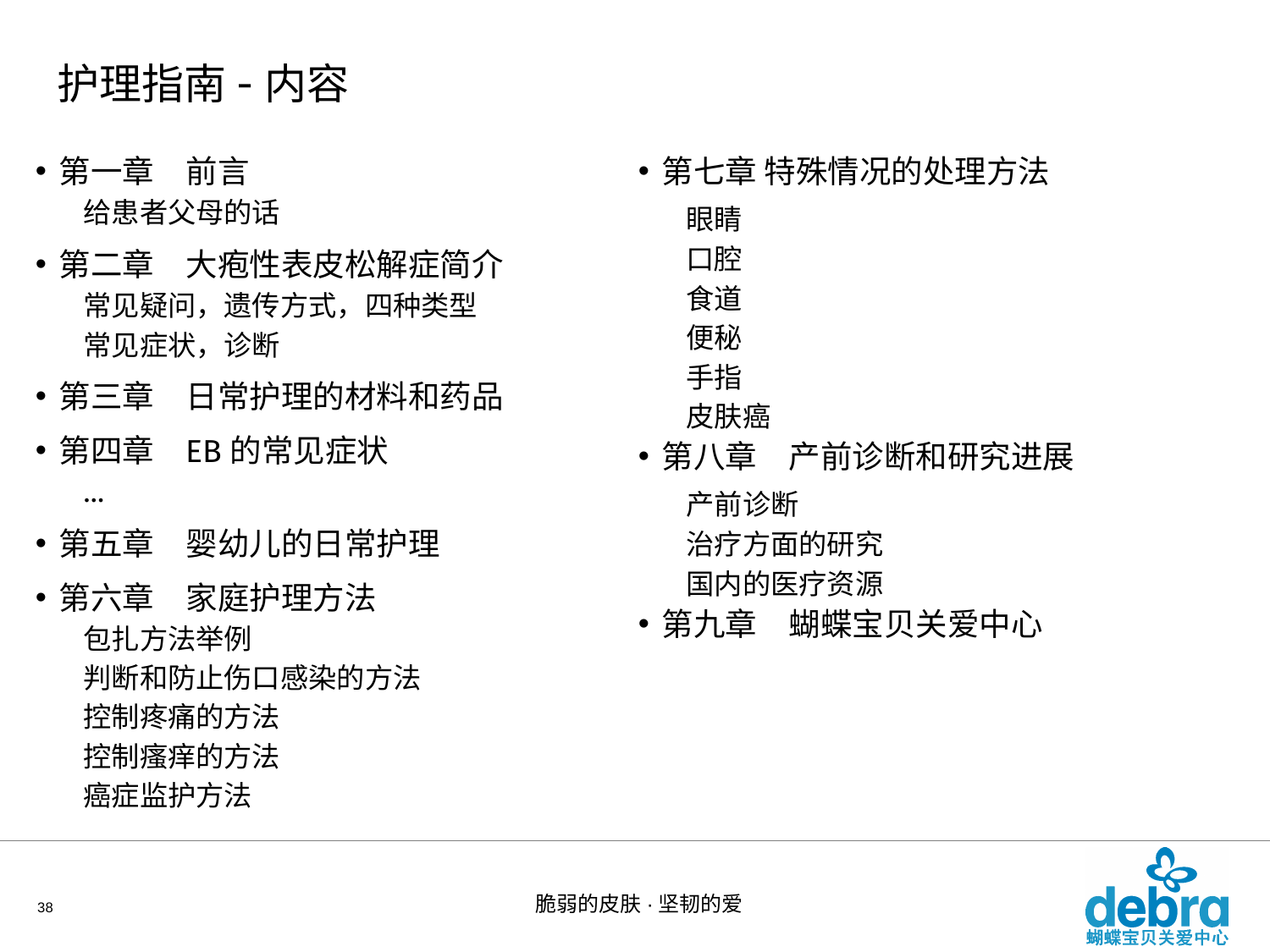

# 护理指南-内容
第一章	前言
给患者父母的话
第二章	大疱性表皮松解症简介
常见疑问，遗传方式，四种类型
常见症状，诊断
第三章	日常护理的材料和药品
第四章	EB的常见症状
…
第五章	婴幼儿的日常护理
第六章	家庭护理方法
包扎方法举例
判断和防止伤口感染的方法
控制疼痛的方法
控制瘙痒的方法
癌症监护方法
第七章 特殊情况的处理方法
眼睛
口腔
食道
便秘
手指
皮肤癌
第八章	产前诊断和研究进展
产前诊断
治疗方面的研究
国内的医疗资源
第九章	蝴蝶宝贝关爱中心